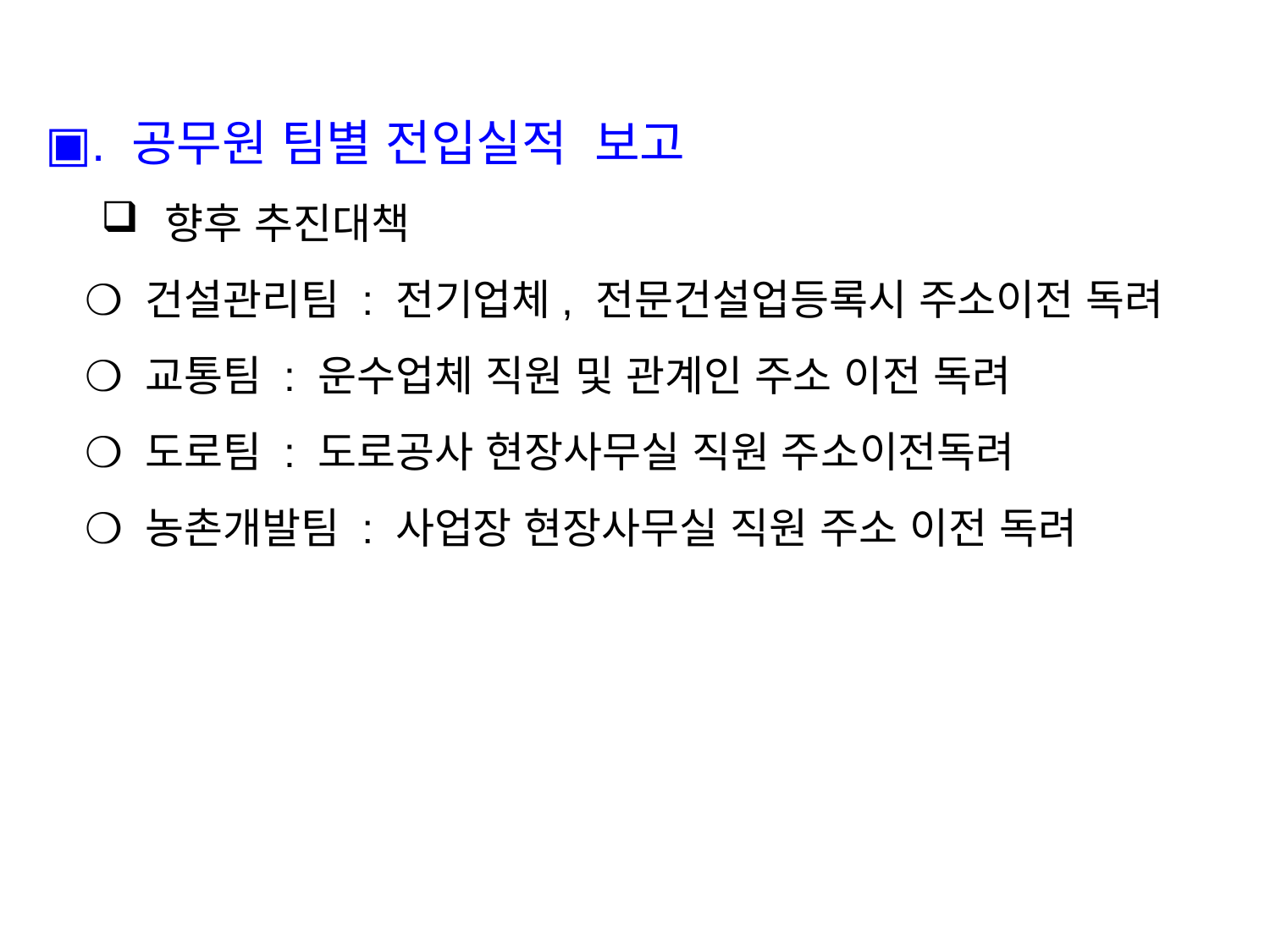

▣. 공무원 팀별 전입실적  보고
향후 추진대책
    ❍ 건설관리팀 : 전기업체, 전문건설업등록시 주소이전 독려
    ❍ 교통팀 : 운수업체 직원 및 관계인 주소 이전 독려
    ❍ 도로팀 : 도로공사 현장사무실 직원 주소이전독려
    ❍ 농촌개발팀 : 사업장 현장사무실 직원 주소 이전 독려